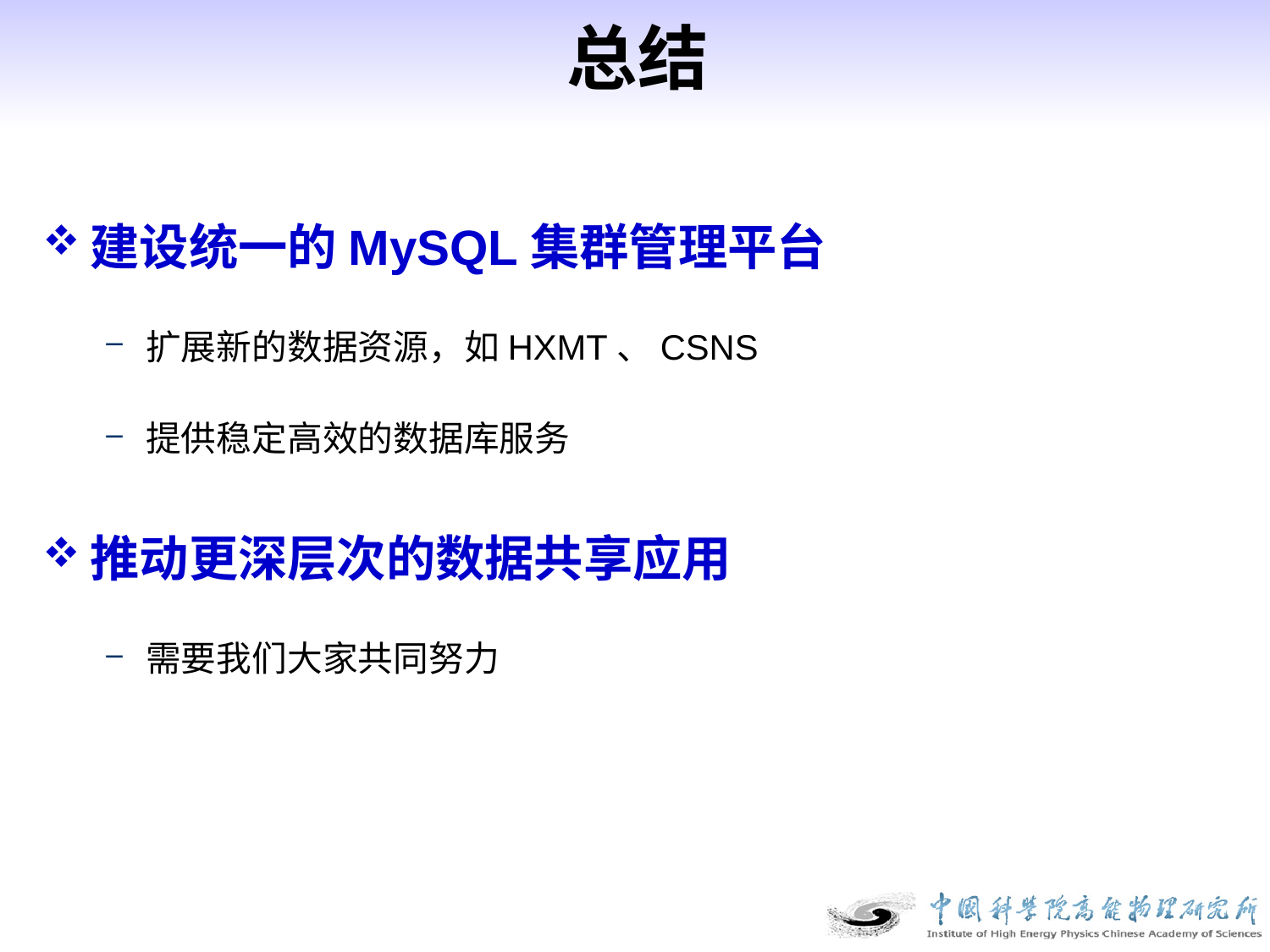

# 总结
建设统一的MySQL集群管理平台
扩展新的数据资源，如HXMT、CSNS
提供稳定高效的数据库服务
推动更深层次的数据共享应用
需要我们大家共同努力